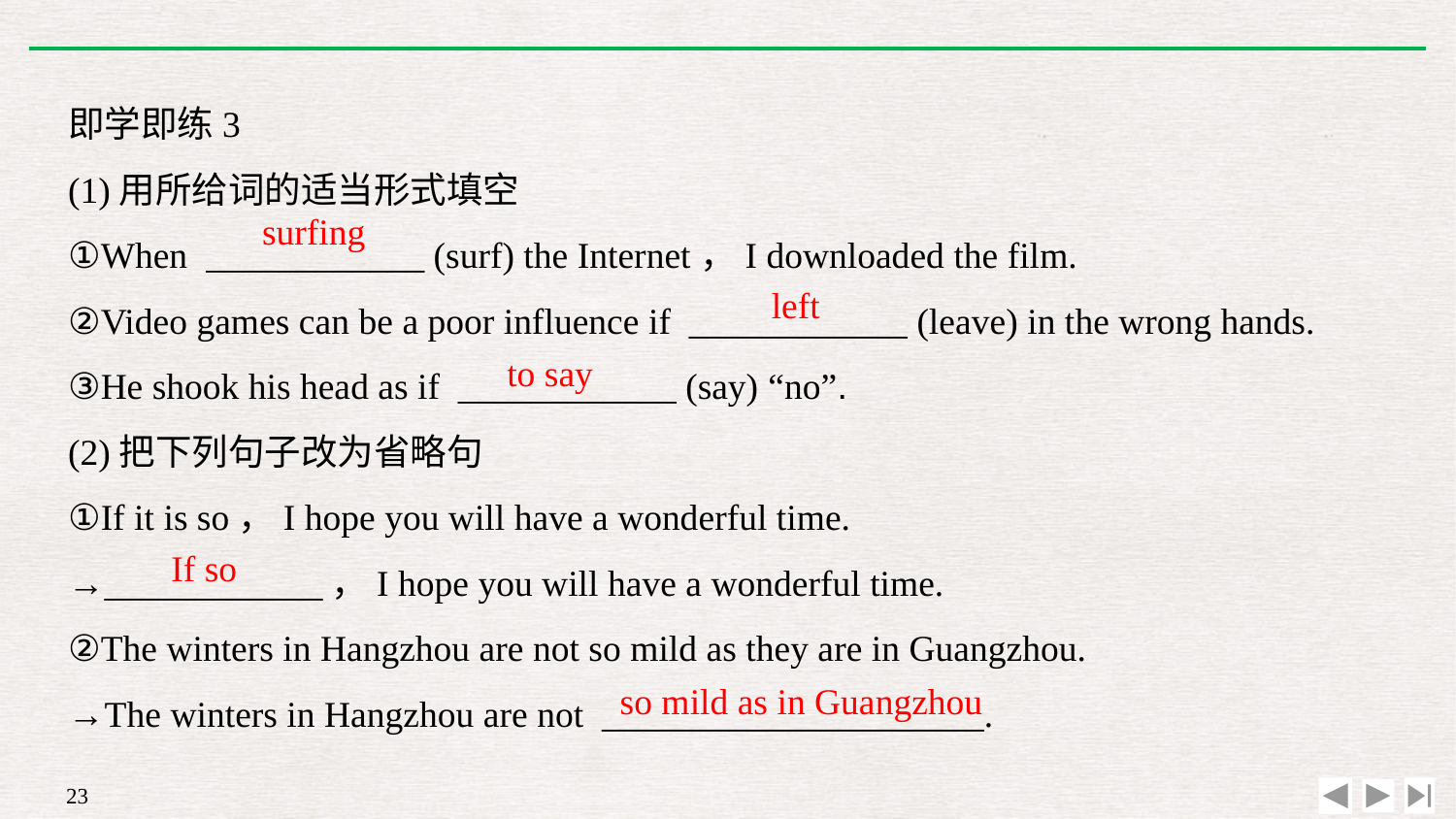

即学即练3
(1)用所给词的适当形式填空
①When  ____________ (surf) the Internet，I downloaded the film.
②Video games can be a poor influence if  ____________ (leave) in the wrong hands.
③He shook his head as if  ____________ (say) “no”.
(2)把下列句子改为省略句
①If it is so，I hope you will have a wonderful time.
→____________，I hope you will have a wonderful time.
②The winters in Hangzhou are not so mild as they are in Guangzhou.
→The winters in Hangzhou are not  _____________________.
surfing
left
to say
If so
so mild as in Guangzhou